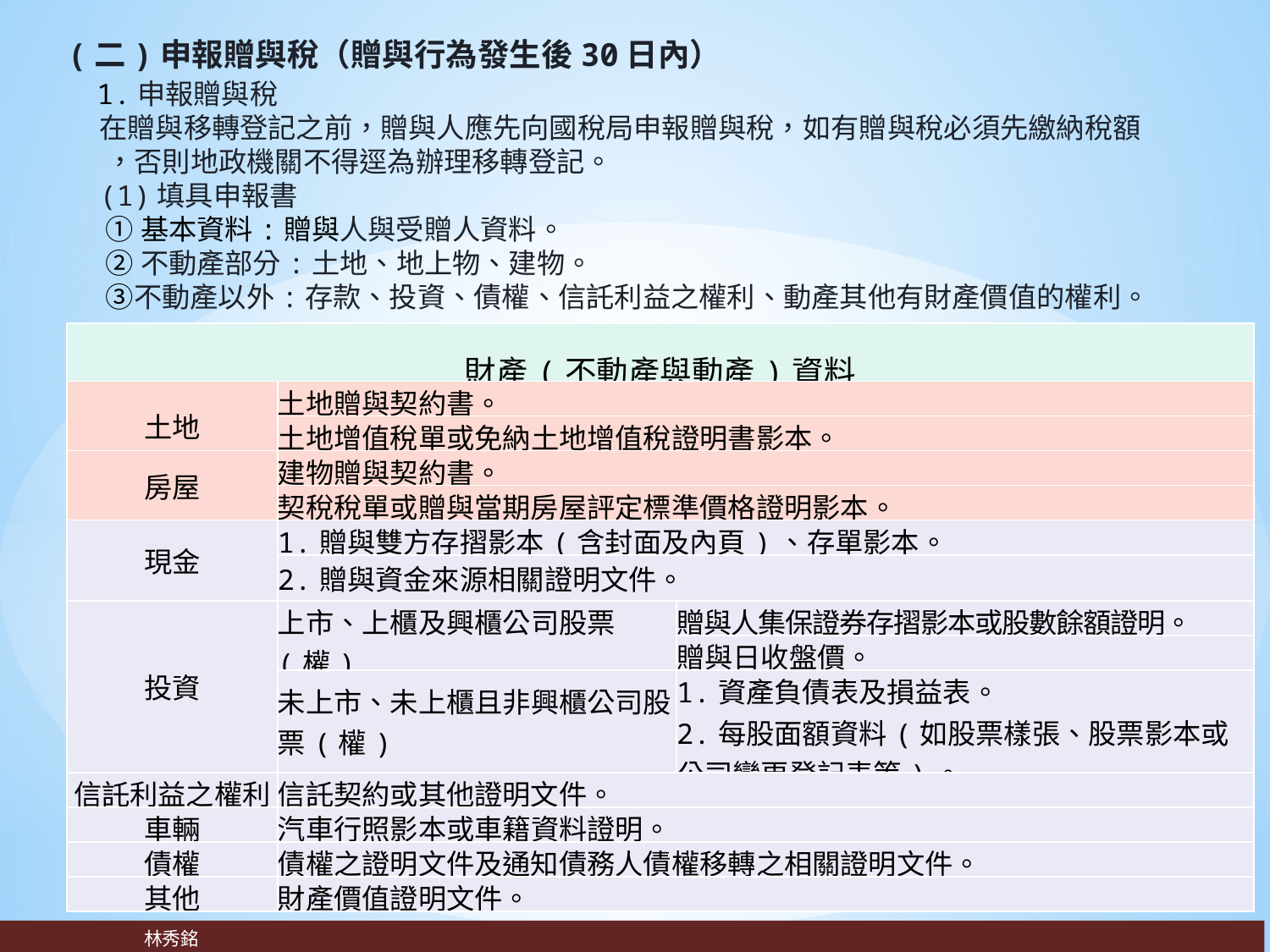

(二)申報贈與稅（贈與行為發生後30日內）
   1.申報贈與稅
     在贈與移轉登記之前，贈與人應先向國稅局申報贈與稅，如有贈與稅必須先繳納稅額
     ，否則地政機關不得逕為辦理移轉登記。 
    (1)填具申報書
      ①基本資料:贈與人與受贈人資料。
      ②不動產部分:土地、地上物、建物。
      ③不動產以外:存款、投資、債權、信託利益之權利、動產其他有財產價值的權利。
| 財產(不動產與動產)資料 |  |  |
| --- | --- | --- |
| 土地 | 土地贈與契約書。 |  |
|  | 土地增值稅單或免納土地增值稅證明書影本。 |  |
| 房屋 | 建物贈與契約書。 |  |
|  | 契稅稅單或贈與當期房屋評定標準價格證明影本。 |  |
| 現金 | 1.贈與雙方存摺影本(含封面及內頁)、存單影本。 |  |
|  | 2.贈與資金來源相關證明文件。 |  |
| 投資 | 上市、上櫃及興櫃公司股票(權) | 贈與人集保證券存摺影本或股數餘額證明。 |
|  |  | 贈與日收盤價。 |
|  | 未上市、未上櫃且非興櫃公司股票(權) | 1.資產負債表及損益表。 2.每股面額資料(如股票樣張、股票影本或公司變更登記表等)。 |
| 信託利益之權利 | 信託契約或其他證明文件。 |  |
| 車輛 | 汽車行照影本或車籍資料證明。 |  |
| 債權 | 債權之證明文件及通知債務人債權移轉之相關證明文件。 |  |
| 其他 | 財產價值證明文件。 |  |
60
                                 林秀銘